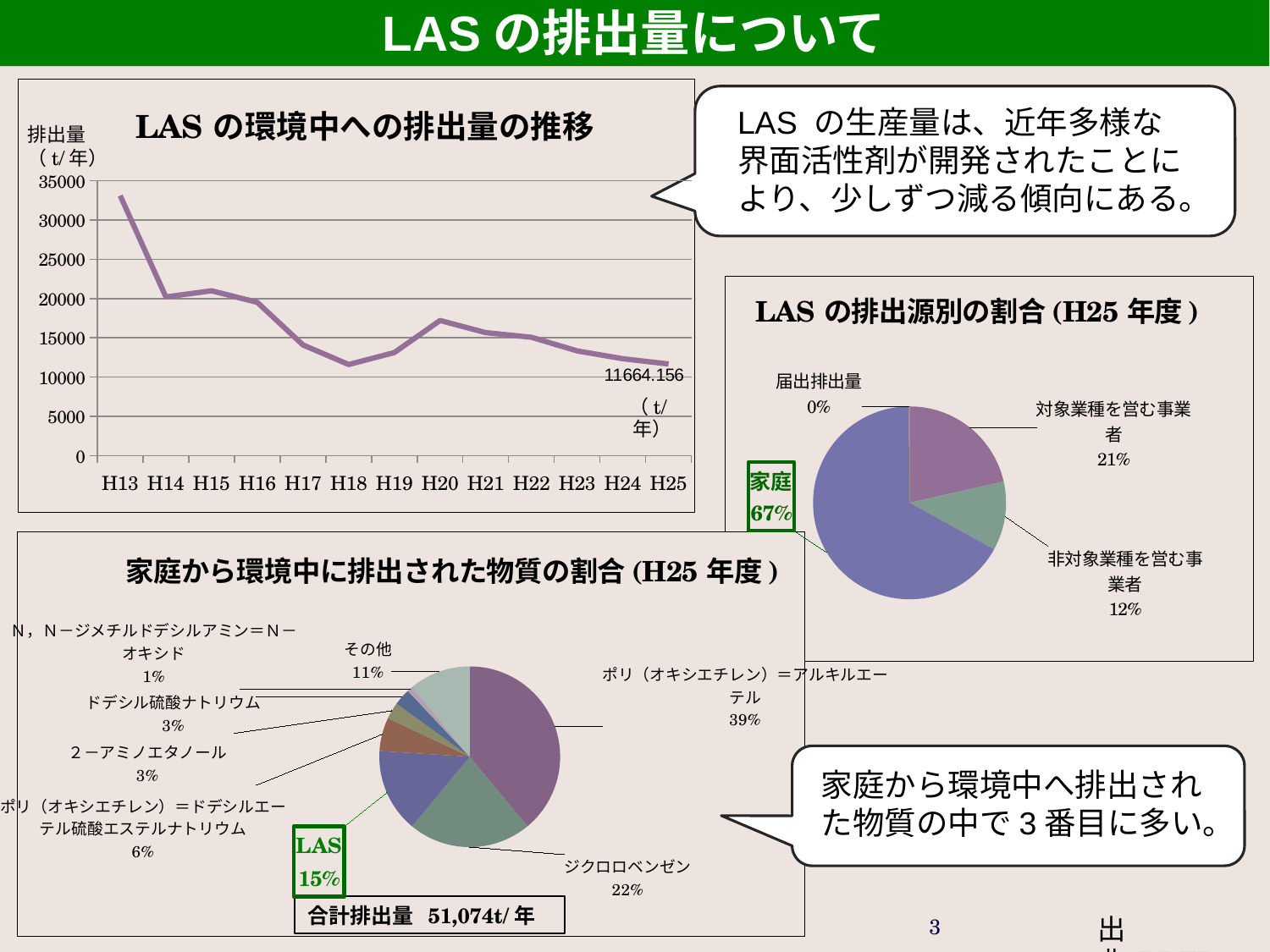

LASの排出量について

### Chart:

| Category | LASの環境中への排出量の推移 |
|---|---|
| H13 | 33099.48 |
| H14 | 20201.134999999933 |
| H15 | 20988.638999999996 |
| H16 | 19512.065 |
| H17 | 14087.901 |
| H18 | 11604.4 |
| H19 | 13123.11 |
| H20 | 17204.338999999996 |
| H21 | 15661.75 |
| H22 | 15065.214000000014 |
| H23 | 13334.52 |
| H24 | 12338.263000000004 |
| H25 | 11664.156 |

LAS の生産量は、近年多様な
界面活性剤が開発されたことにより、少しずつ減る傾向にある。
排出量（t/年）

### Chart: LASの排出源別の割合(H25年度)

| Category | 排出源別の割合(H25年度) |
|---|---|
| 対象業種を営む事業者 | 2504379.0 |
| 非対象業種を営む事業者 | 1344279.0 |
| 家庭 | 7800708.0 |
| 届出排出量 | 14791.0 |

### Chart:

| Category | 家庭から環境中に排出された物質の割合(H25年度) |
|---|---|
| ポリ（オキシエチレン）＝アルキルエーテル | 39.0 |
| ジクロロベンゼン | 22.0 |
| 直鎖アルキルベンゼンスルホン酸及びその塩 | 15.0 |
| ポリ（オキシエチレン）＝ドデシルエーテル硫酸エステルナトリウム | 6.0 |
| ２－アミノエタノール | 3.0 |
| ドデシル硫酸ナトリウム | 3.0 |
| Ｎ，Ｎ－ジメチルドデシルアミン＝Ｎ－オキシド | 1.0 |
| その他 | 11.0 |

家庭から環境中へ排出された物質の中で3番目に多い。
合計排出量  51,074t/年
出典:PRTR
3